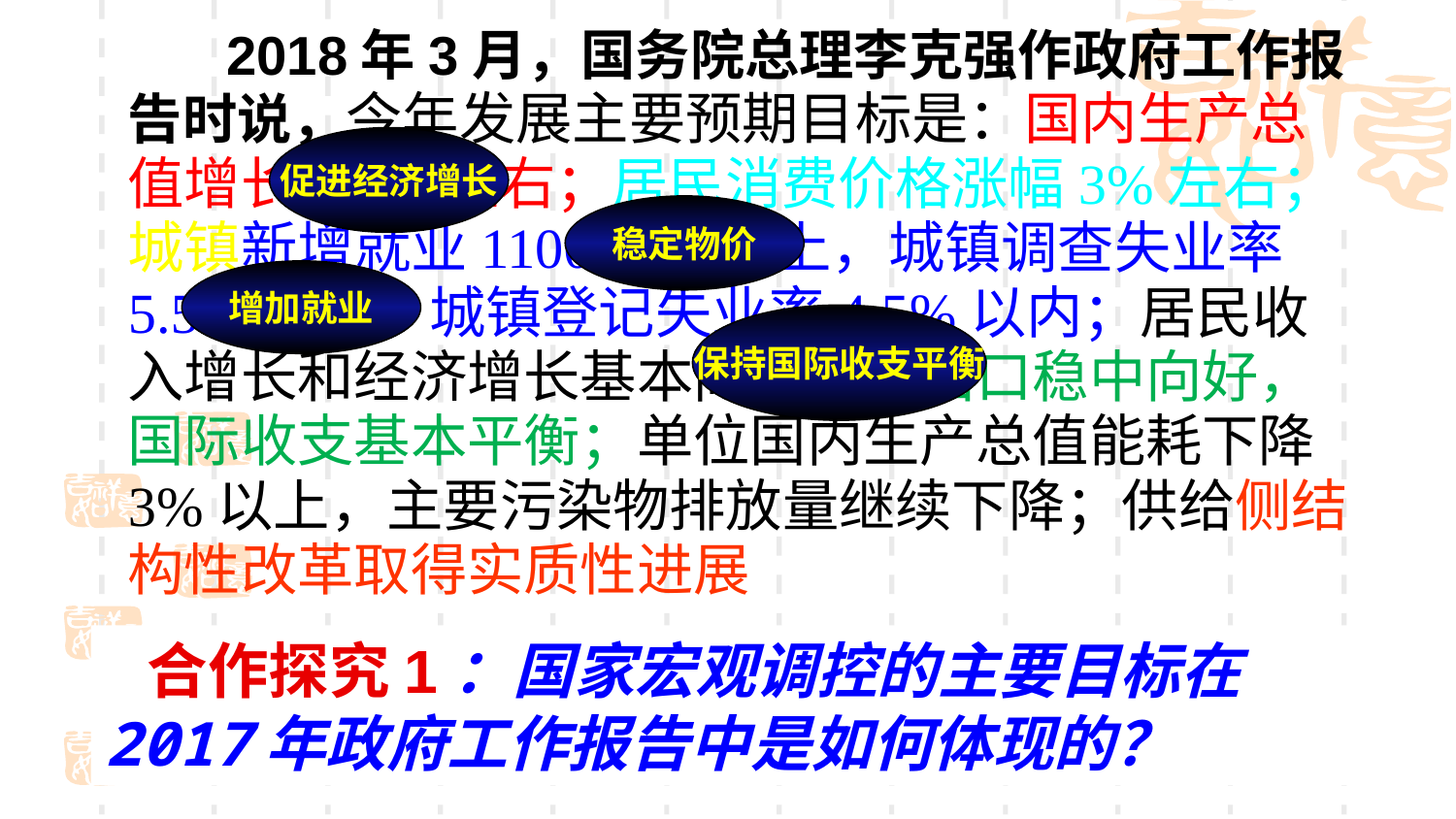

2018年3月，国务院总理李克强作政府工作报告时说，今年发展主要预期目标是：国内生产总值增长6.5%左右；居民消费价格涨幅3%左右；城镇新增就业1100万人以上，城镇调查失业率5.5%以内，城镇登记失业率4.5%以内；居民收入增长和经济增长基本同步；进出口稳中向好，国际收支基本平衡；单位国内生产总值能耗下降3%以上，主要污染物排放量继续下降；供给侧结构性改革取得实质性进展
促进经济增长
稳定物价
增加就业
保持国际收支平衡
  合作探究1：国家宏观调控的主要目标在2017年政府工作报告中是如何体现的？